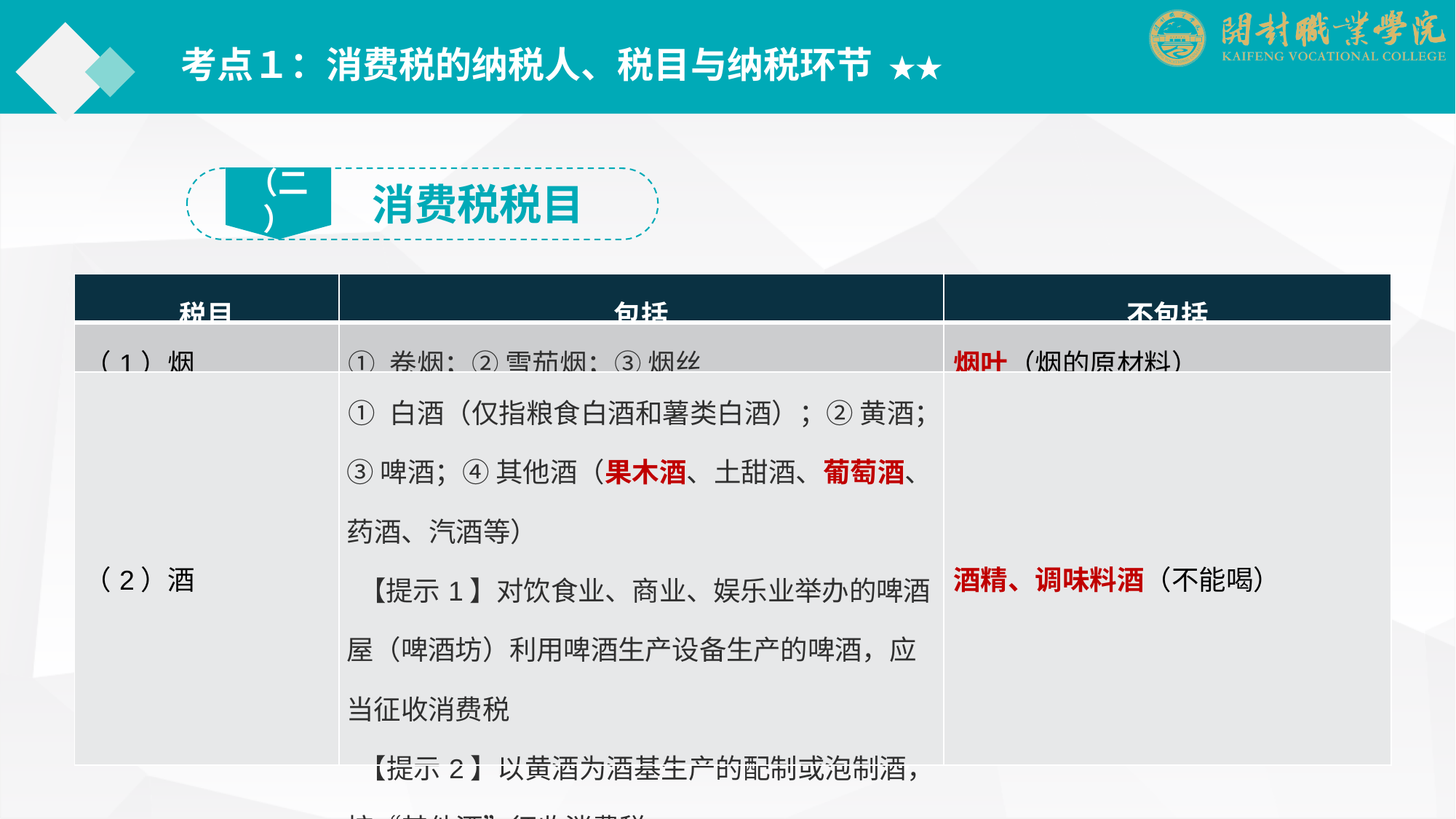

考点１：消费税的纳税人、税目与纳税环节  ★★
（二）

消费税税目
| 税目 | 包括 | 不包括 |
| --- | --- | --- |
| （1）烟 | ① 卷烟；② 雪茄烟；③ 烟丝 | 烟叶（烟的原材料） |
| （2）酒 | ① 白酒（仅指粮食白酒和薯类白酒）；② 黄酒；③ 啤酒；④ 其他酒（果木酒、土甜酒、葡萄酒、药酒、汽酒等） 【提示1】对饮食业、商业、娱乐业举办的啤酒屋（啤酒坊）利用啤酒生产设备生产的啤酒，应当征收消费税 【提示2】以黄酒为酒基生产的配制或泡制酒，按“其他酒”征收消费税 | 酒精、调味料酒（不能喝） |